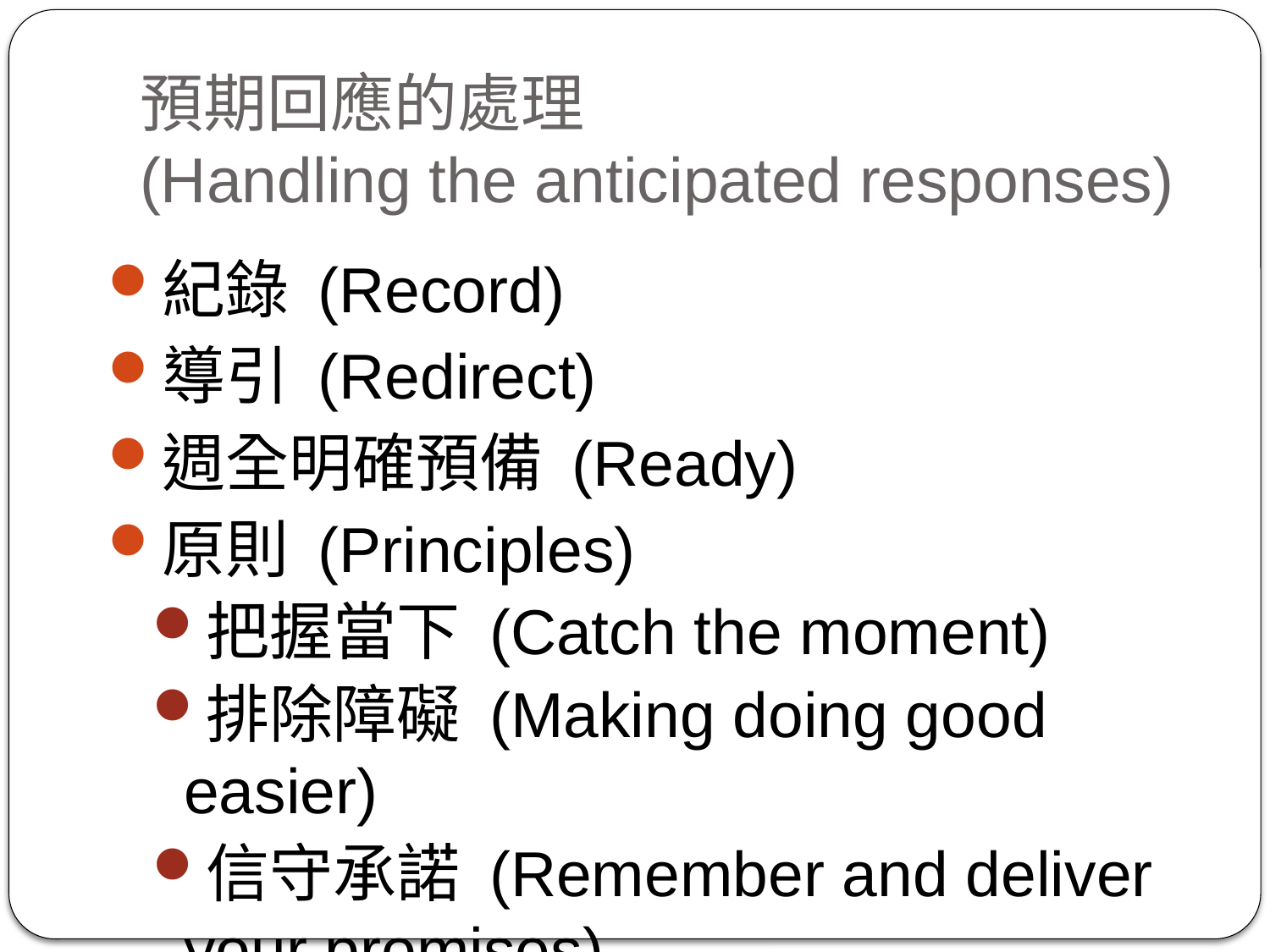

預期回應的處理
(Handling the anticipated responses)
紀錄 (Record)
導引 (Redirect)
週全明確預備 (Ready)
原則 (Principles)
把握當下 (Catch the moment)
排除障礙 (Making doing good easier)
信守承諾 (Remember and deliver your promises)